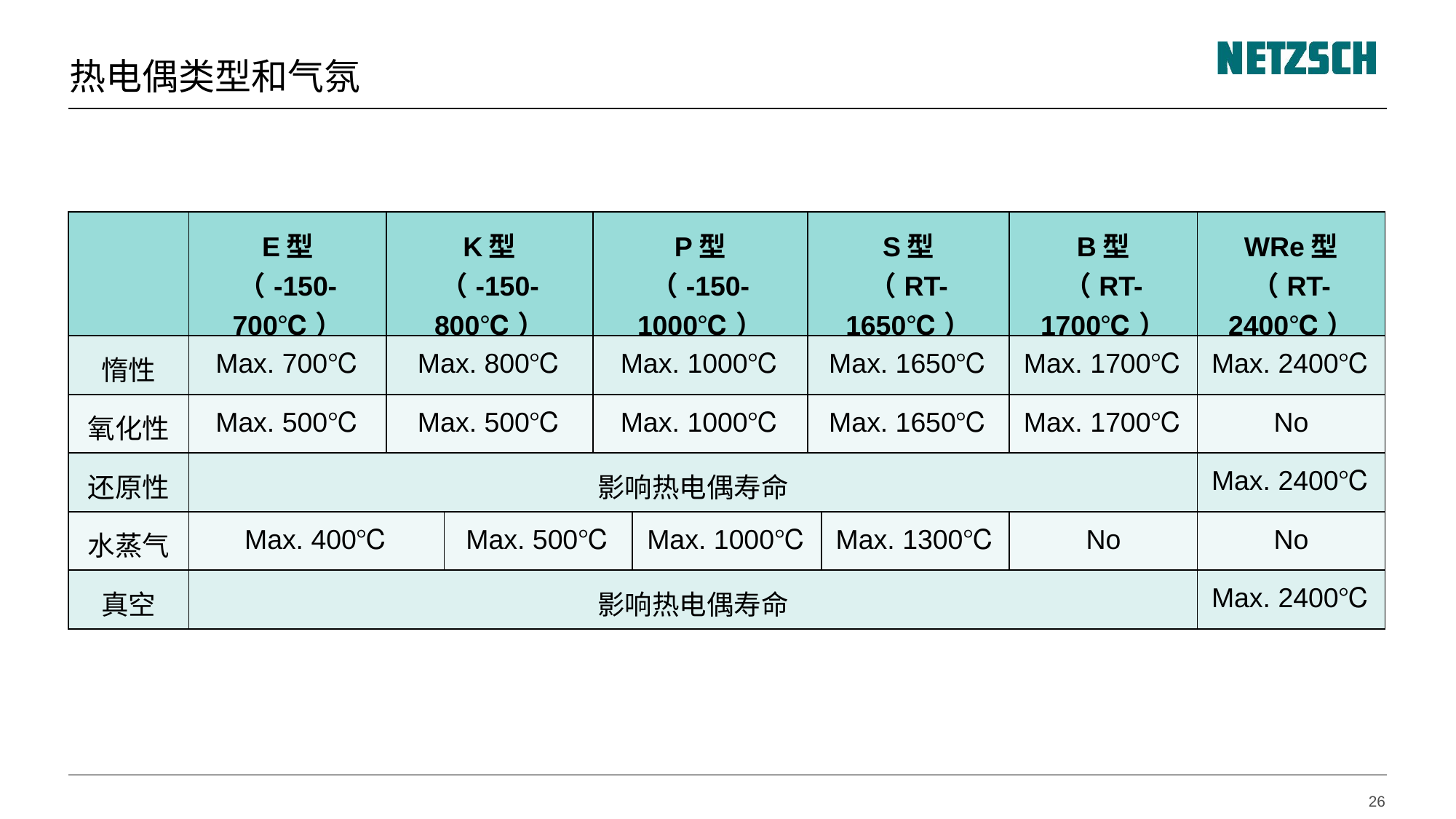

热电偶类型和气氛
|  | E型 （-150-700℃） | K型 （-150-800℃） |  | P型 （-150-1000℃） |  | S型 （RT-1650℃） |  | B型 （RT-1700℃） | WRe型 （RT-2400℃） |
| --- | --- | --- | --- | --- | --- | --- | --- | --- | --- |
| 惰性 | Max. 700℃ | Max. 800℃ |  | Max. 1000℃ |  | Max. 1650℃ |  | Max. 1700℃ | Max. 2400℃ |
| 氧化性 | Max. 500℃ | Max. 500℃ |  | Max. 1000℃ |  | Max. 1650℃ |  | Max. 1700℃ | No |
| 还原性 | 影响热电偶寿命 |  |  |  |  |  |  |  | Max. 2400℃ |
| 水蒸气 | Max. 400℃ |  | Max. 500℃ |  | Max. 1000℃ |  | Max. 1300℃ | No | No |
| 真空 | 影响热电偶寿命 |  |  |  |  |  |  |  | Max. 2400℃ |
26